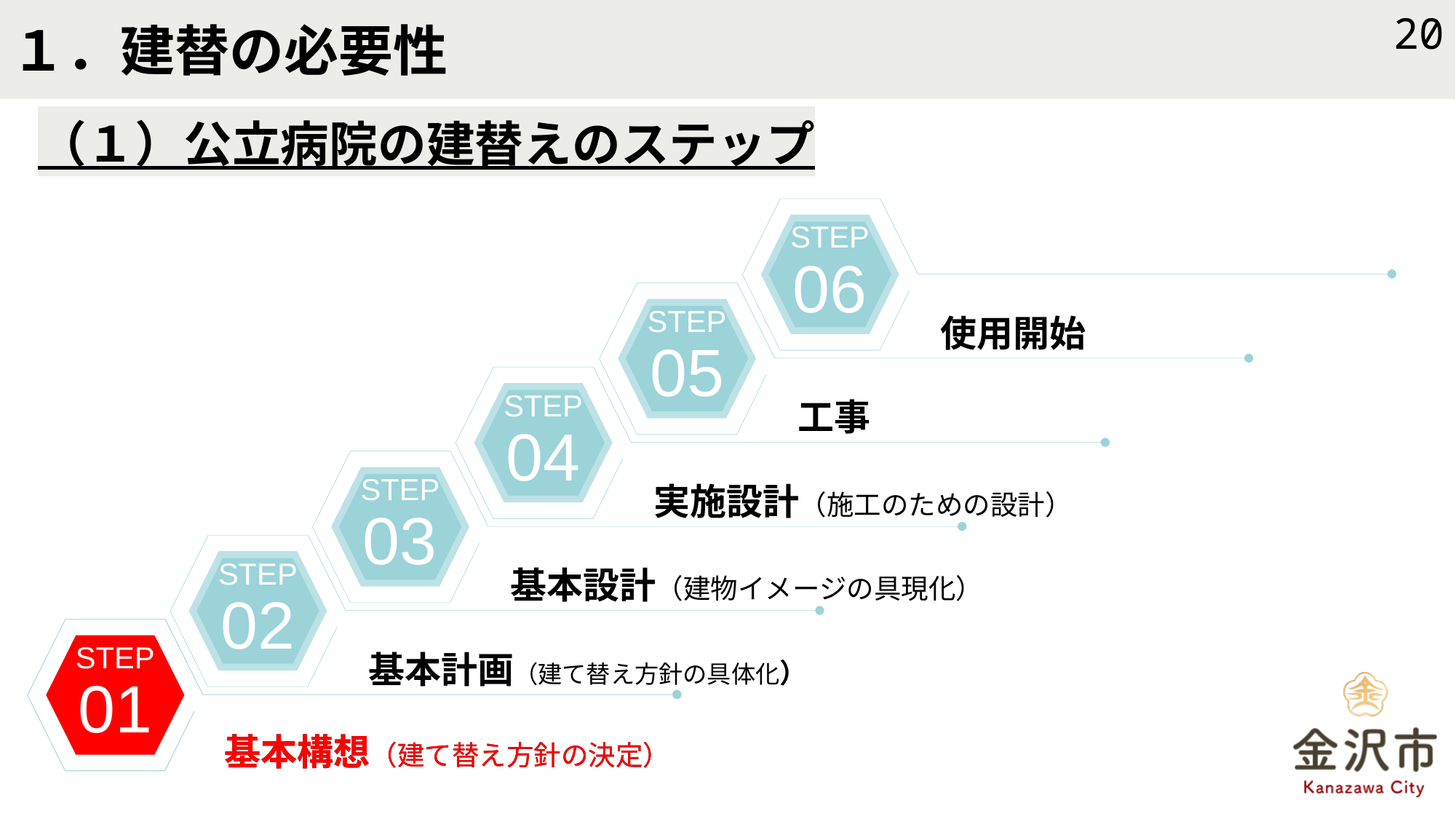

# １．建替の必要性
20
（１）公立病院の建替えのステップ

使用開始
STEP
06

工事
STEP
05

実施設計（施工のための設計）
STEP
04

基本設計（建物イメージの具現化）
STEP
03

基本計画（建て替え方針の具体化）
STEP
02

基本構想（建て替え方針の決定）
STEP
01

基本構想（建て替え方針の決定）
STEP
01